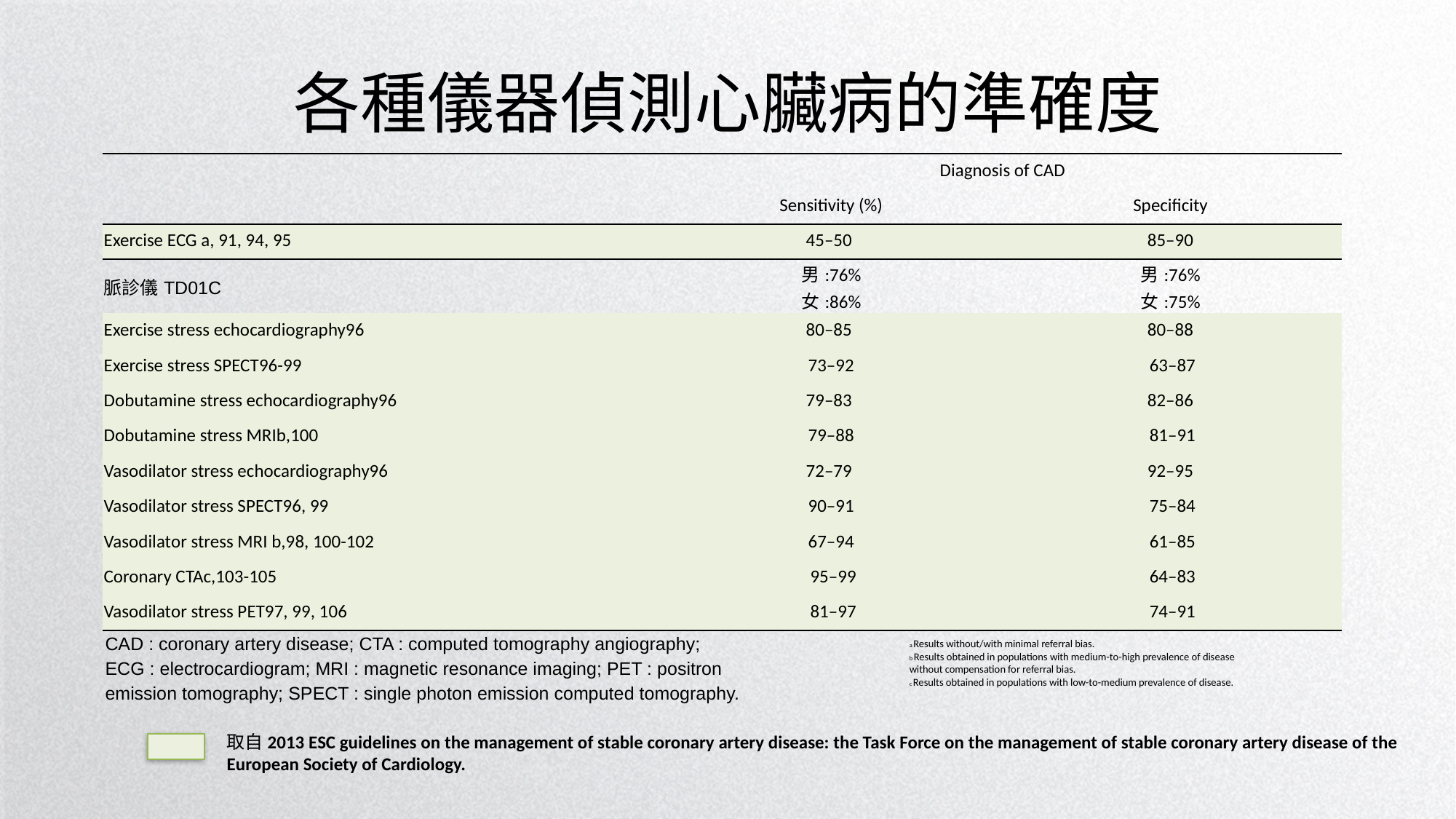

# 各種儀器偵測心臟病的準確度
|  | Diagnosis of CAD |  |
| --- | --- | --- |
|  | Sensitivity (%) | Specificity |
| Exercise ECG a, 91, 94, 95 | 45–50 | 85–90 |
| 脈診儀TD01C | 男:76% 女:86% | 男:76% 女:75% |
| Exercise stress echocardiography96 | 80–85 | 80–88 |
| Exercise stress SPECT96-99 | 73–92 | 63–87 |
| Dobutamine stress echocardiography96 | 79–83 | 82–86 |
| Dobutamine stress MRIb,100 | 79–88 | 81–91 |
| Vasodilator stress echocardiography96 | 72–79 | 92–95 |
| Vasodilator stress SPECT96, 99 | 90–91 | 75–84 |
| Vasodilator stress MRI b,98, 100-102 | 67–94 | 61–85 |
| Coronary CTAc,103-105 | 95–99 | 64–83 |
| Vasodilator stress PET97, 99, 106 | 81–97 | 74–91 |
| CAD : coronary artery disease; CTA : computed tomography angiography; |
| --- |
| ECG : electrocardiogram; MRI : magnetic resonance imaging; PET : positron |
| emission tomography; SPECT : single photon emission computed tomography. |
a Results without/with minimal referral bias.
b Results obtained in populations with medium-to-high prevalence of disease
without compensation for referral bias.
c Results obtained in populations with low-to-medium prevalence of disease.
取自2013 ESC guidelines on the management of stable coronary artery disease: the Task Force on the management of stable coronary artery disease of the European Society of Cardiology.